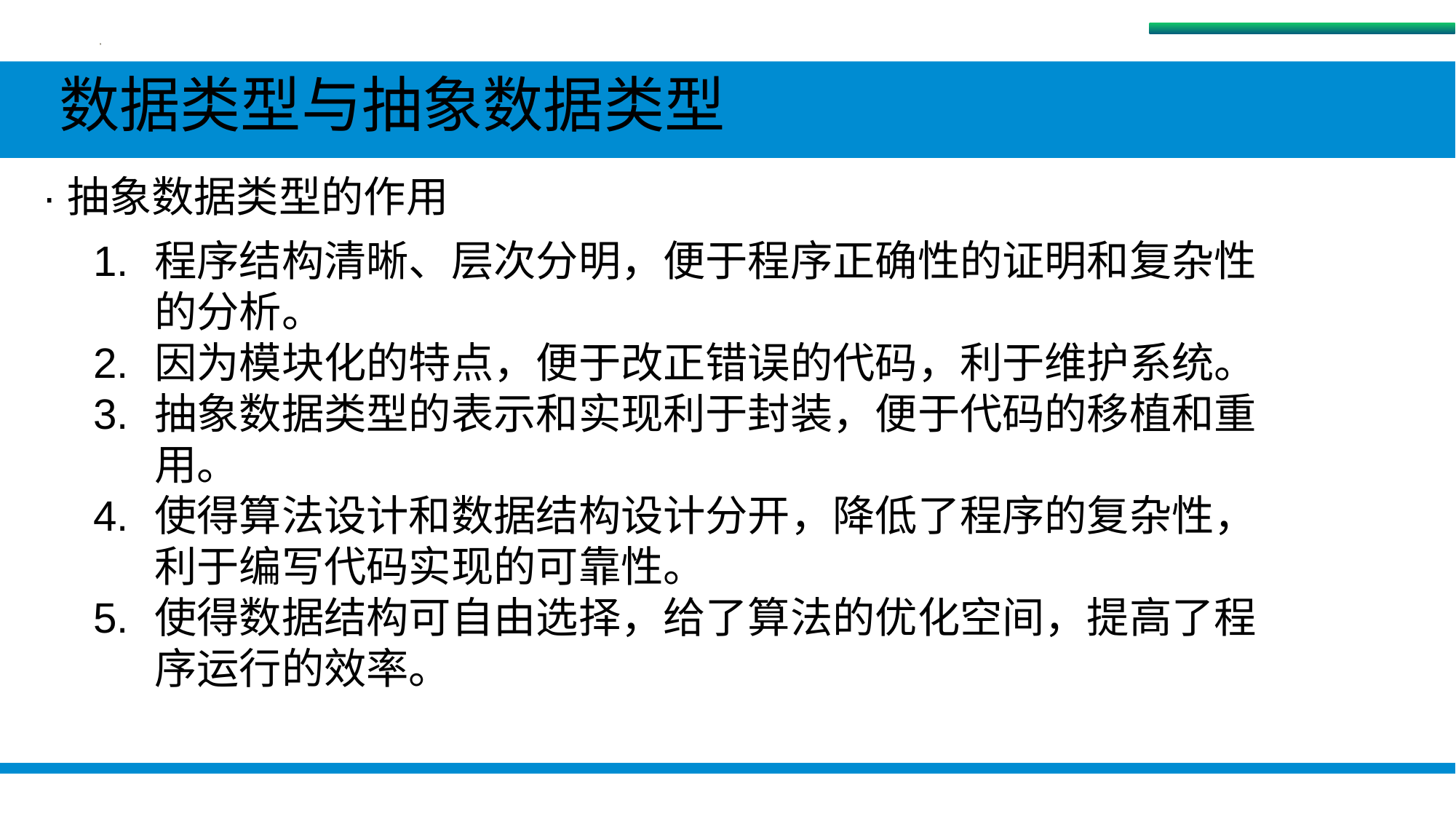

抽象数据类型

  数据类型与抽象数据类型
·抽象数据类型的作用
程序结构清晰、层次分明，便于程序正确性的证明和复杂性的分析。
因为模块化的特点，便于改正错误的代码，利于维护系统。
抽象数据类型的表示和实现利于封装，便于代码的移植和重用。
使得算法设计和数据结构设计分开，降低了程序的复杂性，利于编写代码实现的可靠性。
使得数据结构可自由选择，给了算法的优化空间，提高了程序运行的效率。
#